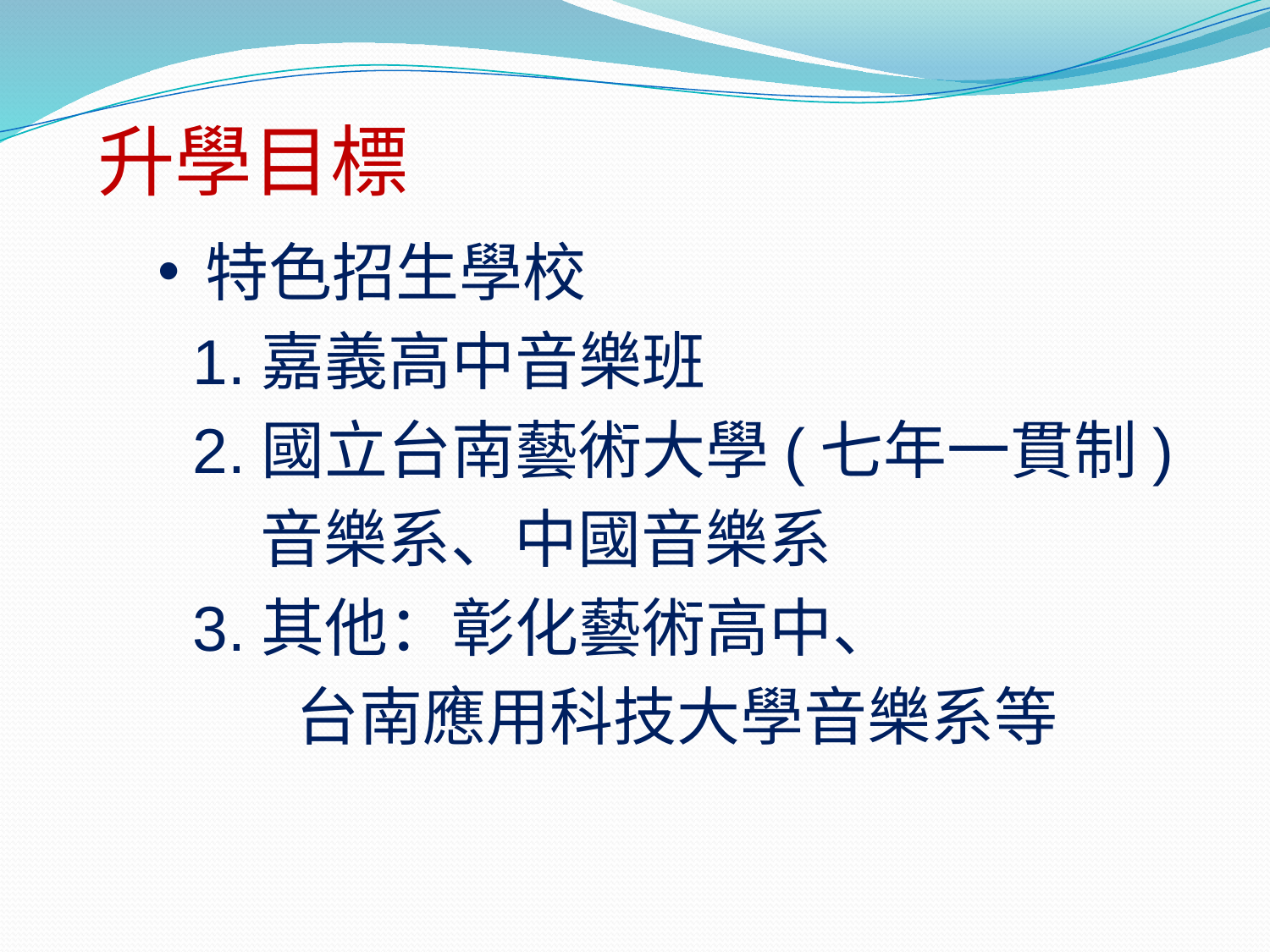

# 升學目標
特色招生學校
  1.嘉義高中音樂班
  2.國立台南藝術大學(七年一貫制)
     音樂系、中國音樂系
  3.其他：彰化藝術高中、
       台南應用科技大學音樂系等